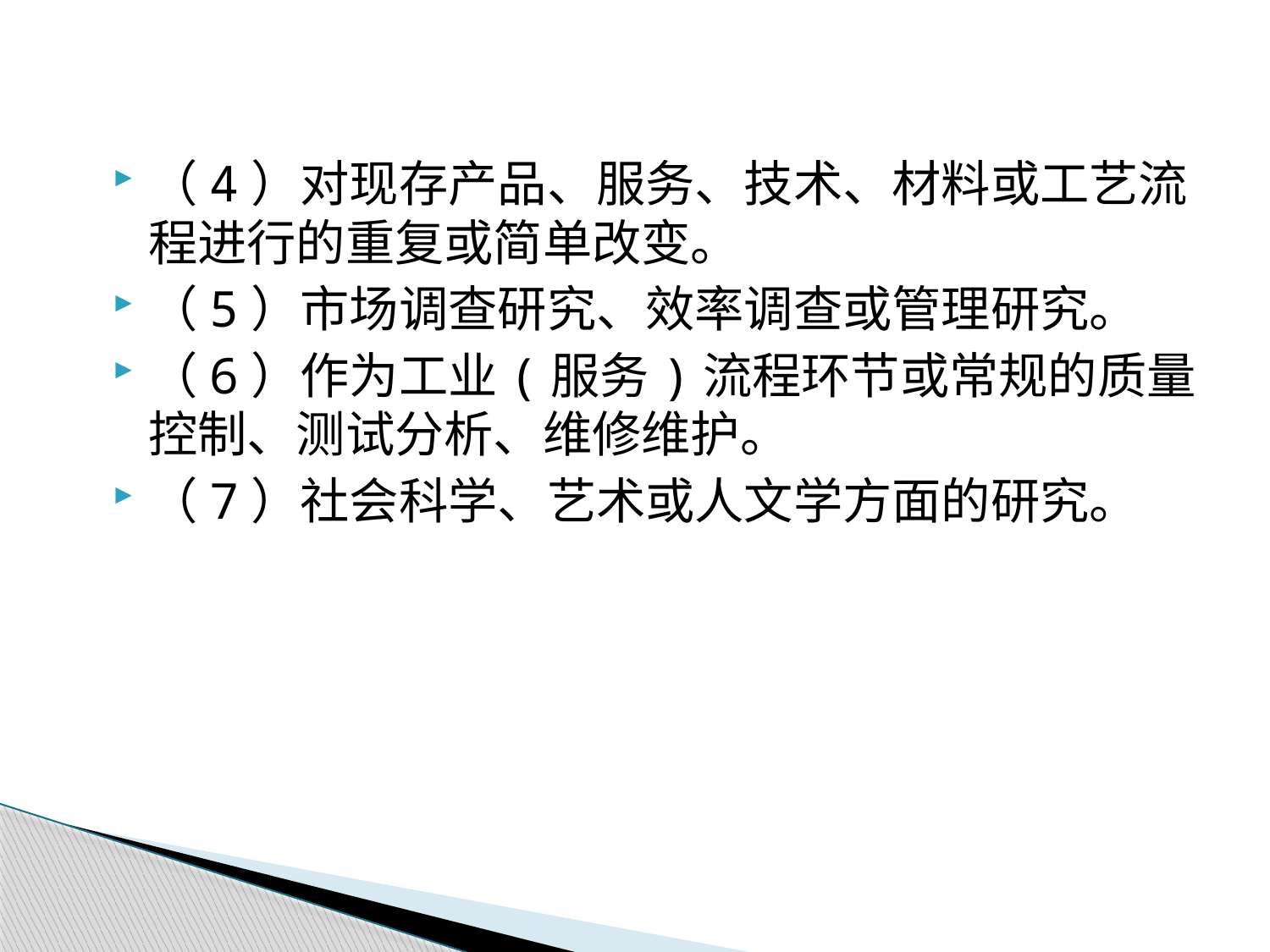

（4）对现存产品、服务、技术、材料或工艺流程进行的重复或简单改变。
（5）市场调查研究、效率调查或管理研究。
（6）作为工业(服务)流程环节或常规的质量控制、测试分析、维修维护。
（7）社会科学、艺术或人文学方面的研究。